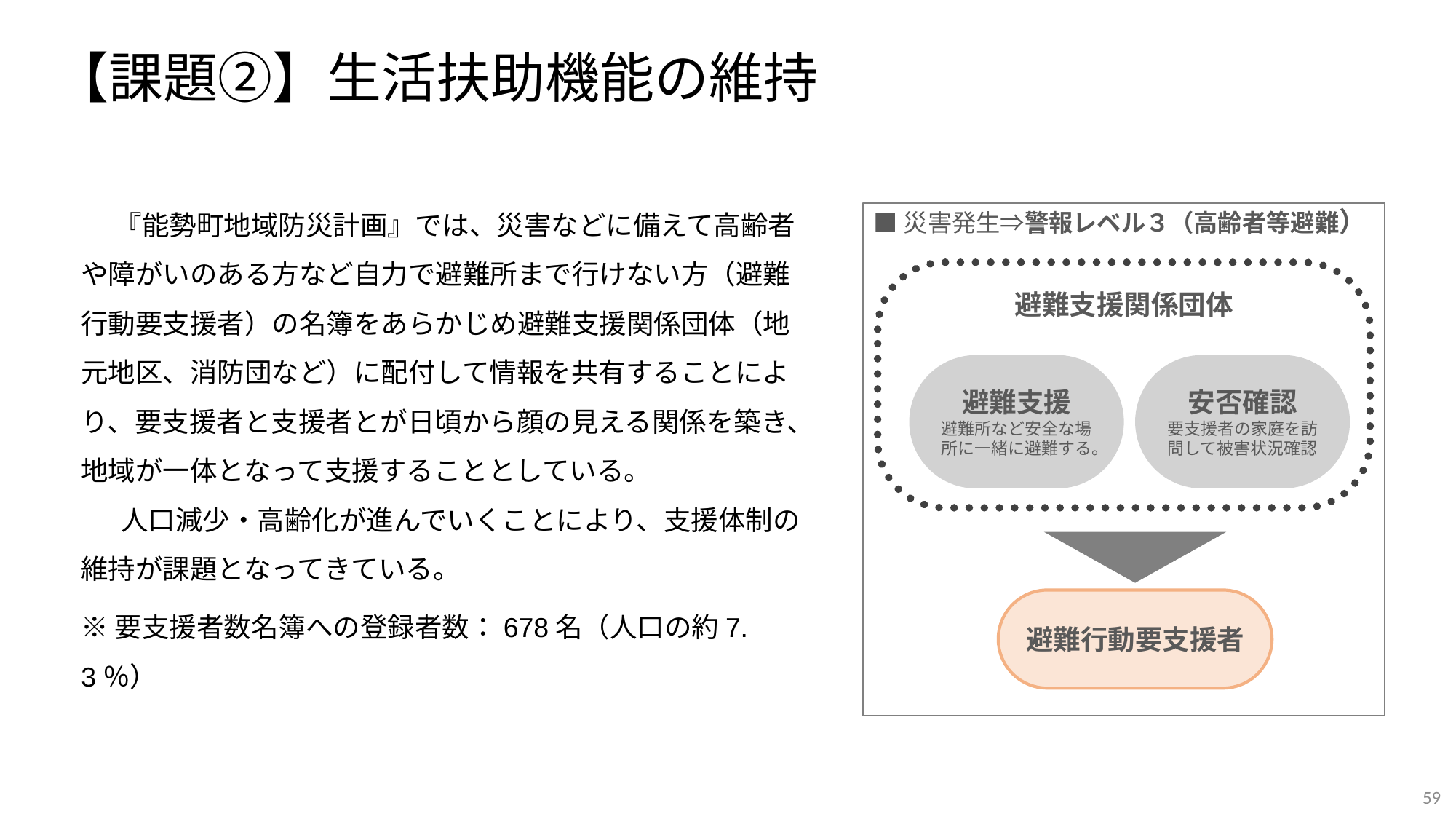

【課題②】生活扶助機能の維持
　 『能勢町地域防災計画』では、災害などに備えて高齢者や障がいのある方など自力で避難所まで行けない方（避難行動要支援者）の名簿をあらかじめ避難支援関係団体（地元地区、消防団など）に配付して情報を共有することにより、要支援者と支援者とが日頃から顔の見える関係を築き、地域が一体となって支援することとしている。
 　人口減少・高齢化が進んでいくことにより、支援体制の維持が課題となってきている。
※要支援者数名簿への登録者数：678名（人口の約7.3％）

■災害発生⇒警報レベル３（高齢者等避難）

避難支援関係団体
避難支援
避難所など安全な場所に一緒に避難する。
安否確認
要支援者の家庭を訪問して被害状況確認
避難行動要支援者

59